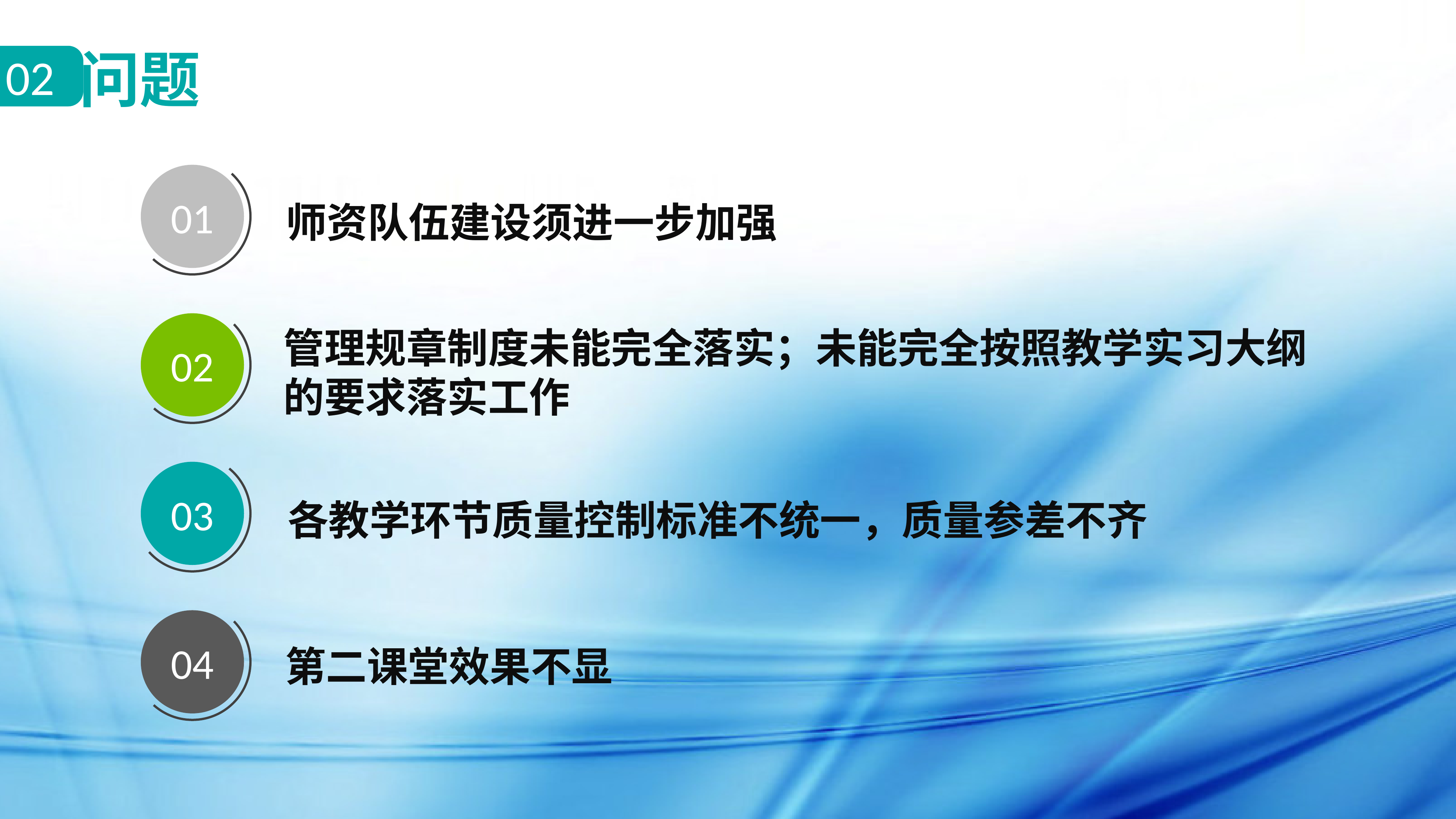

问题
02

01

师资队伍建设须进一步加强

02
管理规章制度未能完全落实；未能完全按照教学实习大纲的要求落实工作

03

各教学环节质量控制标准不统一，质量参差不齐

04

第二课堂效果不显